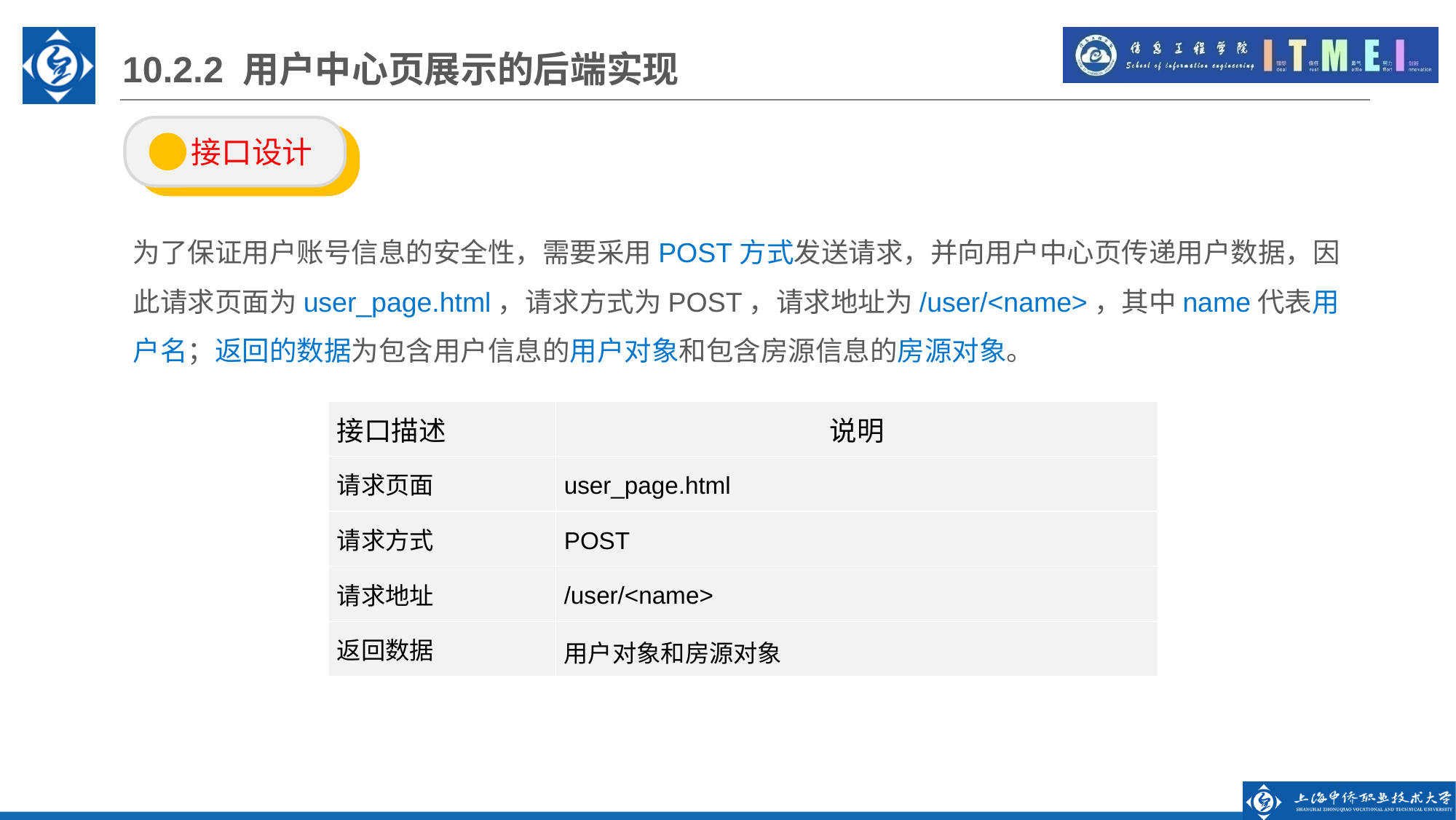

10.2.2 用户中心页展示的后端实现
    接口设计

为了保证用户账号信息的安全性，需要采用POST方式发送请求，并向用户中心页传递用户数据，因此请求页面为user_page.html，请求方式为POST，请求地址为/user/<name>，其中name代表用户名；返回的数据为包含用户信息的用户对象和包含房源信息的房源对象。
| 接口描述 | 说明 |
| --- | --- |
| 请求页面 | user\_page.html |
| 请求方式 | POST |
| 请求地址 | /user/<name> |
| 返回数据 | 用户对象和房源对象 |